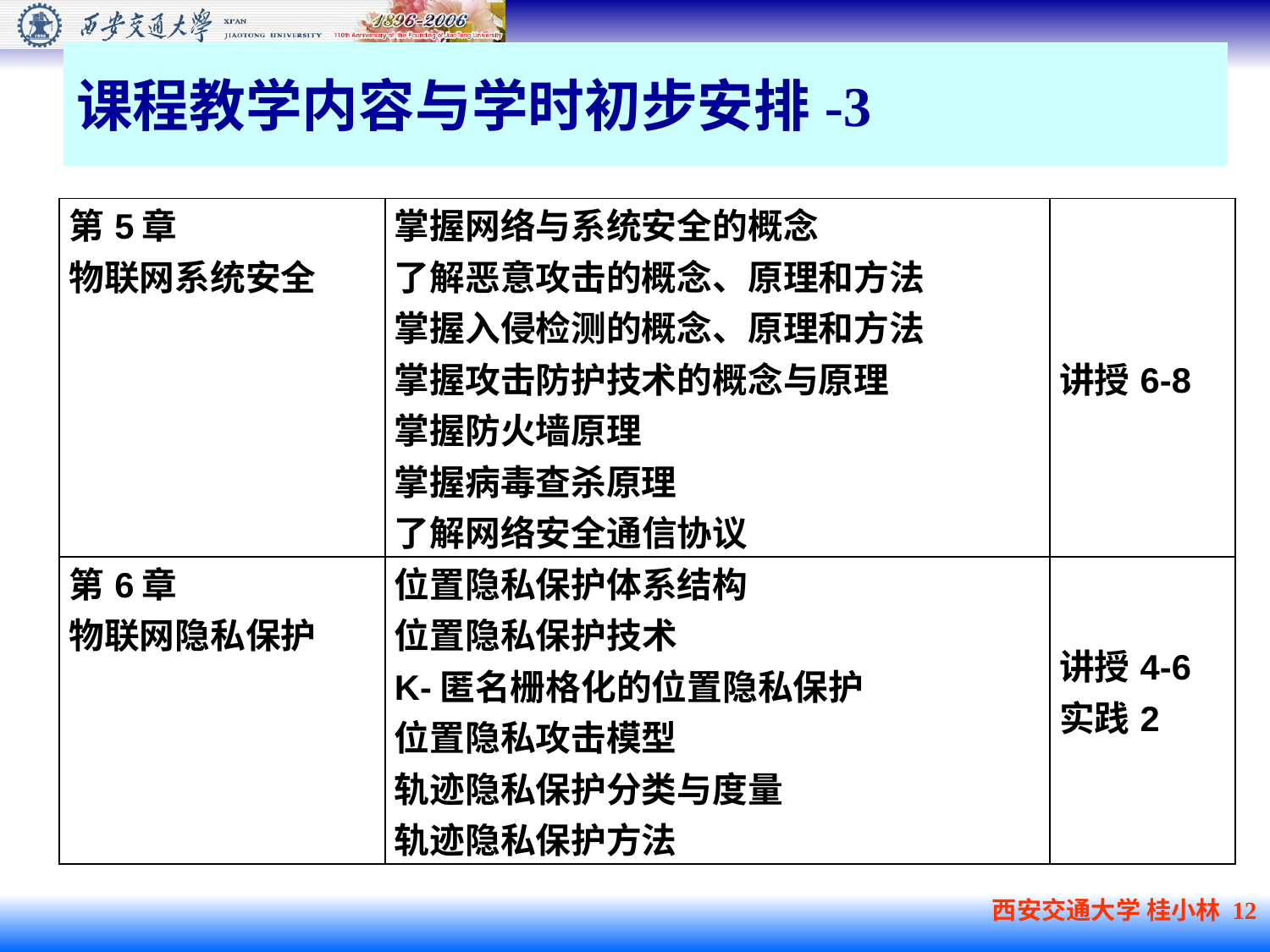

# 课程教学内容与学时初步安排-3
| 第5章 物联网系统安全 | 掌握网络与系统安全的概念 了解恶意攻击的概念、原理和方法 掌握入侵检测的概念、原理和方法 掌握攻击防护技术的概念与原理 掌握防火墙原理 掌握病毒查杀原理 了解网络安全通信协议 | 讲授6-8 |
| --- | --- | --- |
| 第6章 物联网隐私保护 | 位置隐私保护体系结构 位置隐私保护技术 K-匿名栅格化的位置隐私保护 位置隐私攻击模型 轨迹隐私保护分类与度量 轨迹隐私保护方法 | 讲授4-6 实践2 |
西安交通大学 桂小林 12